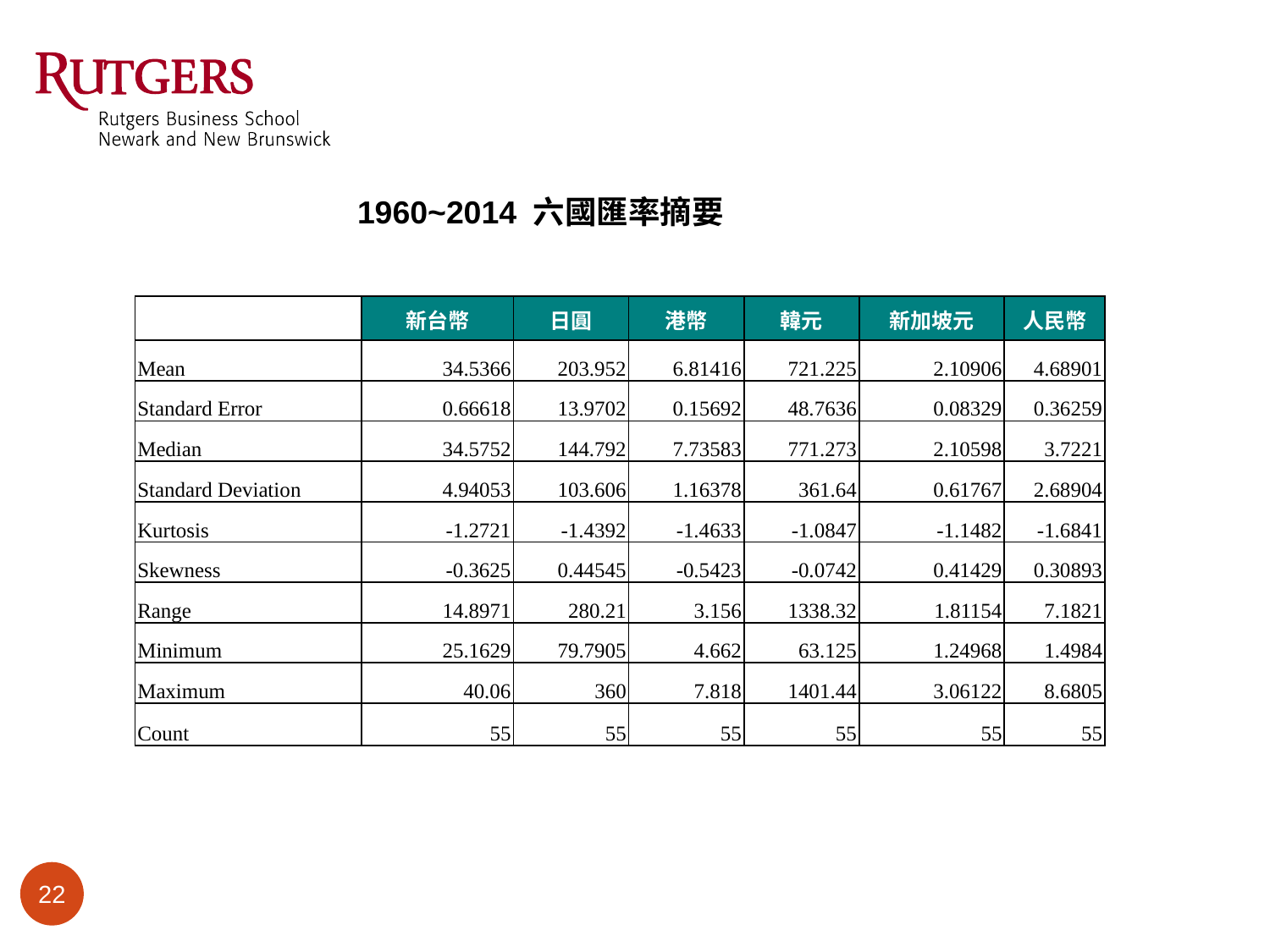

1960~2014 六國匯率摘要
|  | 新台幣 | 日圓 | 港幣 | 韓元 | 新加坡元 | 人民幣 |
| --- | --- | --- | --- | --- | --- | --- |
| Mean | 34.5366 | 203.952 | 6.81416 | 721.225 | 2.10906 | 4.68901 |
| Standard Error | 0.66618 | 13.9702 | 0.15692 | 48.7636 | 0.08329 | 0.36259 |
| Median | 34.5752 | 144.792 | 7.73583 | 771.273 | 2.10598 | 3.7221 |
| Standard Deviation | 4.94053 | 103.606 | 1.16378 | 361.64 | 0.61767 | 2.68904 |
| Kurtosis | -1.2721 | -1.4392 | -1.4633 | -1.0847 | -1.1482 | -1.6841 |
| Skewness | -0.3625 | 0.44545 | -0.5423 | -0.0742 | 0.41429 | 0.30893 |
| Range | 14.8971 | 280.21 | 3.156 | 1338.32 | 1.81154 | 7.1821 |
| Minimum | 25.1629 | 79.7905 | 4.662 | 63.125 | 1.24968 | 1.4984 |
| Maximum | 40.06 | 360 | 7.818 | 1401.44 | 3.06122 | 8.6805 |
| Count | 55 | 55 | 55 | 55 | 55 | 55 |
22